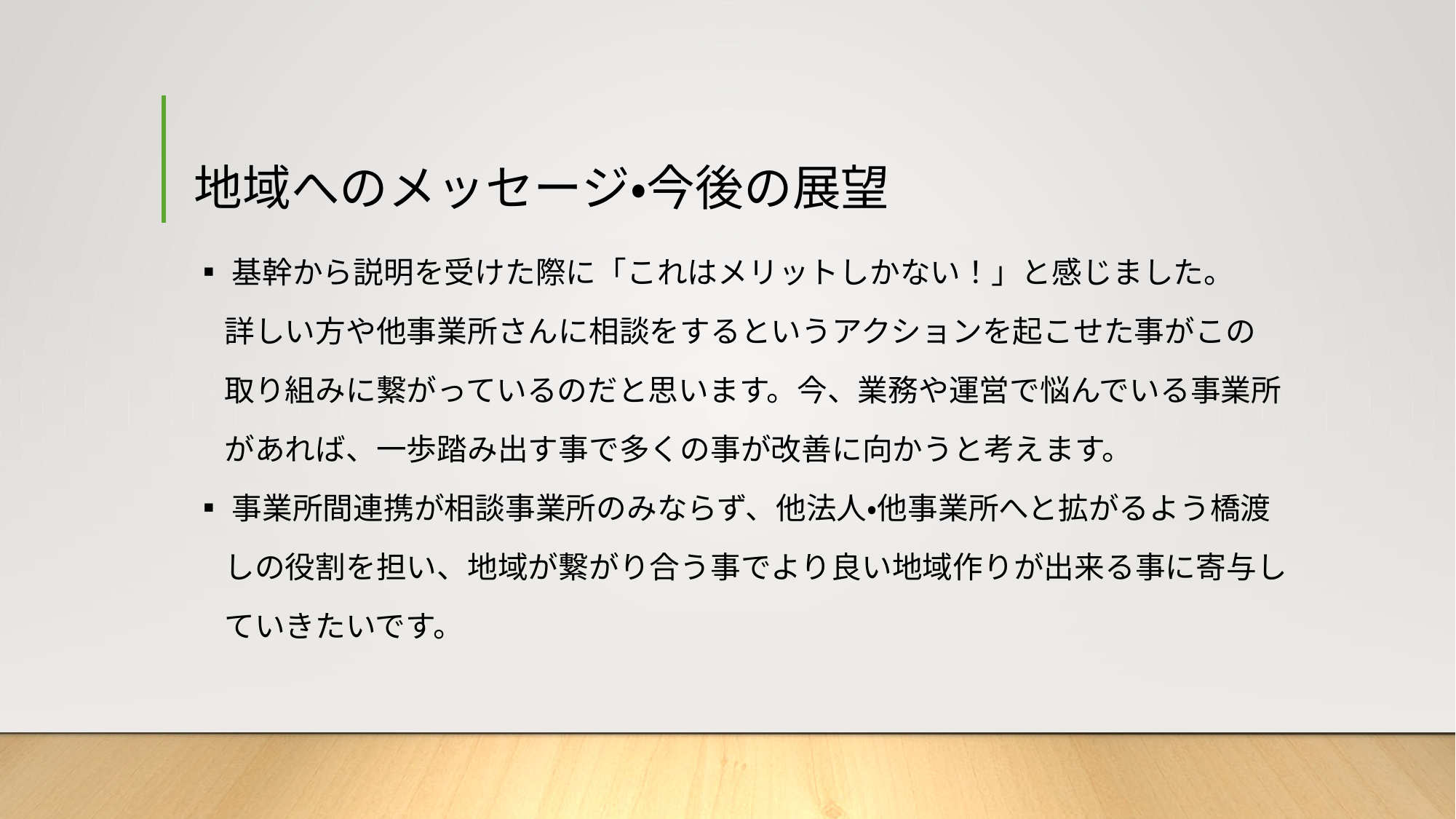

# 地域へのメッセージ・今後の展望
▪基幹から説明を受けた際に「これはメリットしかない！」と感じました。
　詳しい方や他事業所さんに相談をするというアクションを起こせた事がこの
　取り組みに繋がっているのだと思います。今、業務や運営で悩んでいる事業所
　があれば、一歩踏み出す事で多くの事が改善に向かうと考えます。
▪事業所間連携が相談事業所のみならず、他法人・他事業所へと拡がるよう橋渡
　しの役割を担い、地域が繋がり合う事でより良い地域作りが出来る事に寄与し
　ていきたいです。